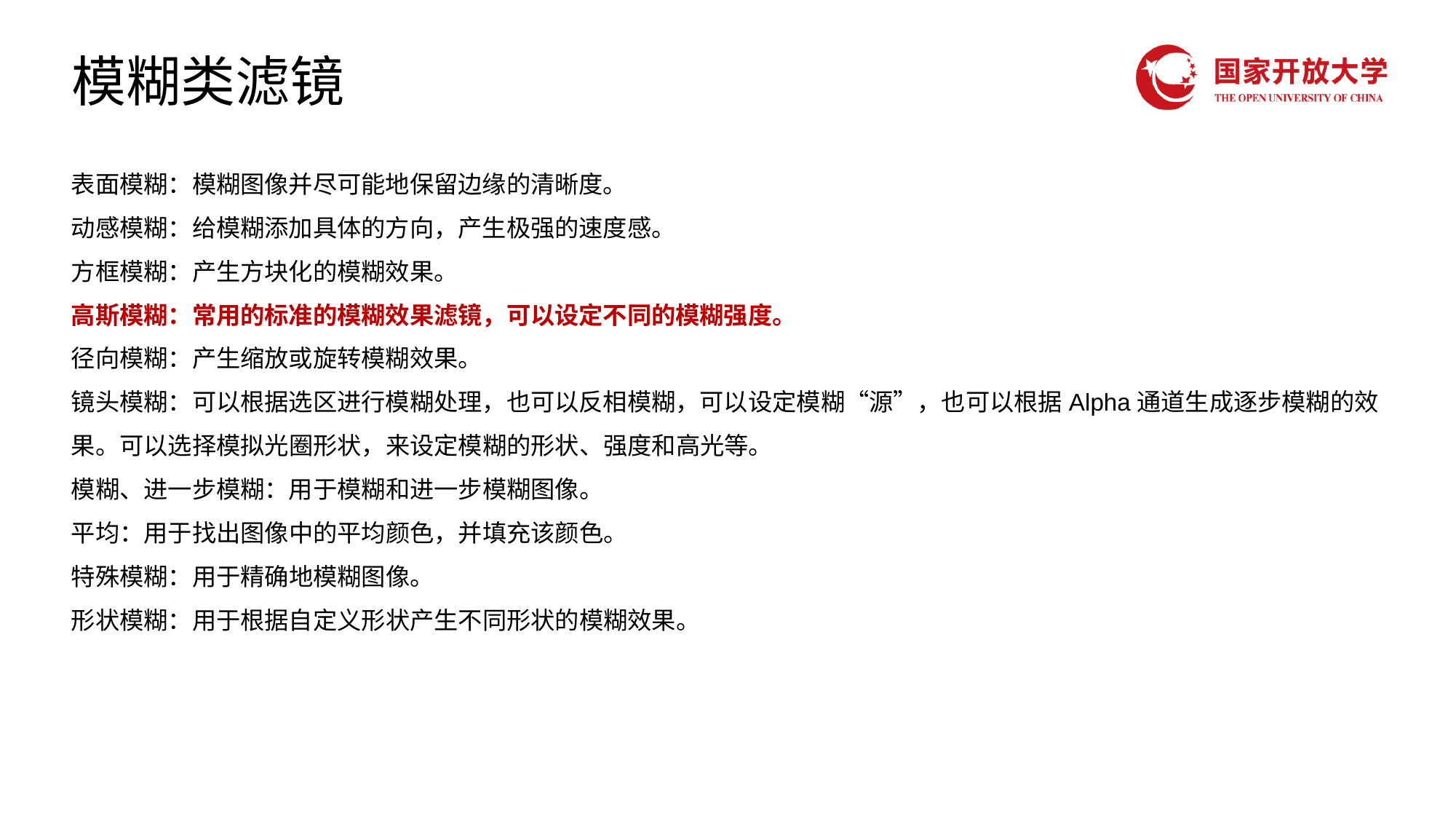

# 模糊类滤镜
表面模糊：模糊图像并尽可能地保留边缘的清晰度。
动感模糊：给模糊添加具体的方向，产生极强的速度感。
方框模糊：产生方块化的模糊效果。
高斯模糊：常用的标准的模糊效果滤镜，可以设定不同的模糊强度。
径向模糊：产生缩放或旋转模糊效果。
镜头模糊：可以根据选区进行模糊处理，也可以反相模糊，可以设定模糊“源”，也可以根据Alpha通道生成逐步模糊的效果。可以选择模拟光圈形状，来设定模糊的形状、强度和高光等。
模糊、进一步模糊：用于模糊和进一步模糊图像。
平均：用于找出图像中的平均颜色，并填充该颜色。
特殊模糊：用于精确地模糊图像。
形状模糊：用于根据自定义形状产生不同形状的模糊效果。